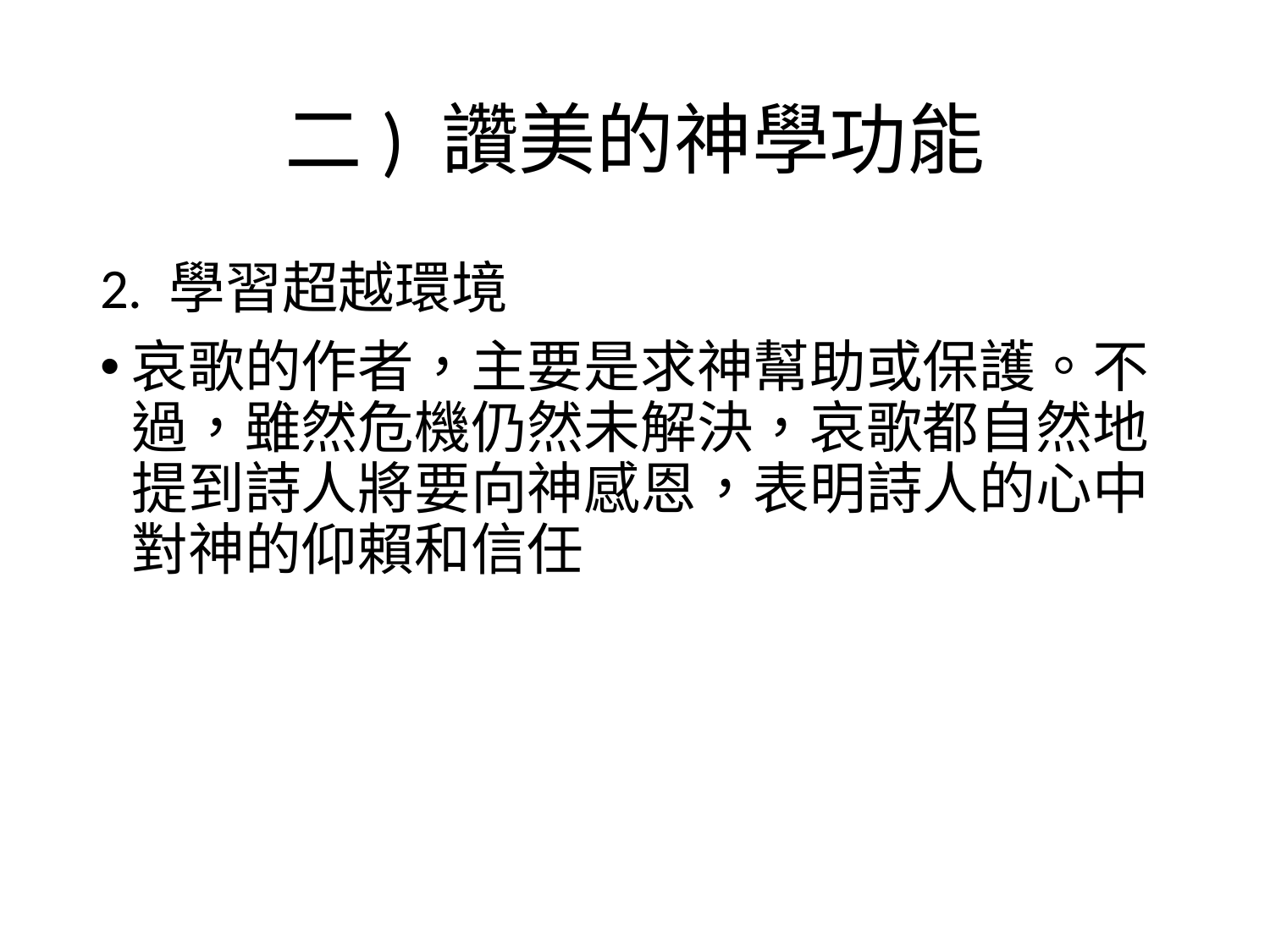

# 二) 讚美的神學功能
2. 學習超越環境
哀歌的作者，主要是求神幫助或保護。不過，雖然危機仍然未解決，哀歌都自然地提到詩人將要向神感恩，表明詩人的心中對神的仰賴和信任